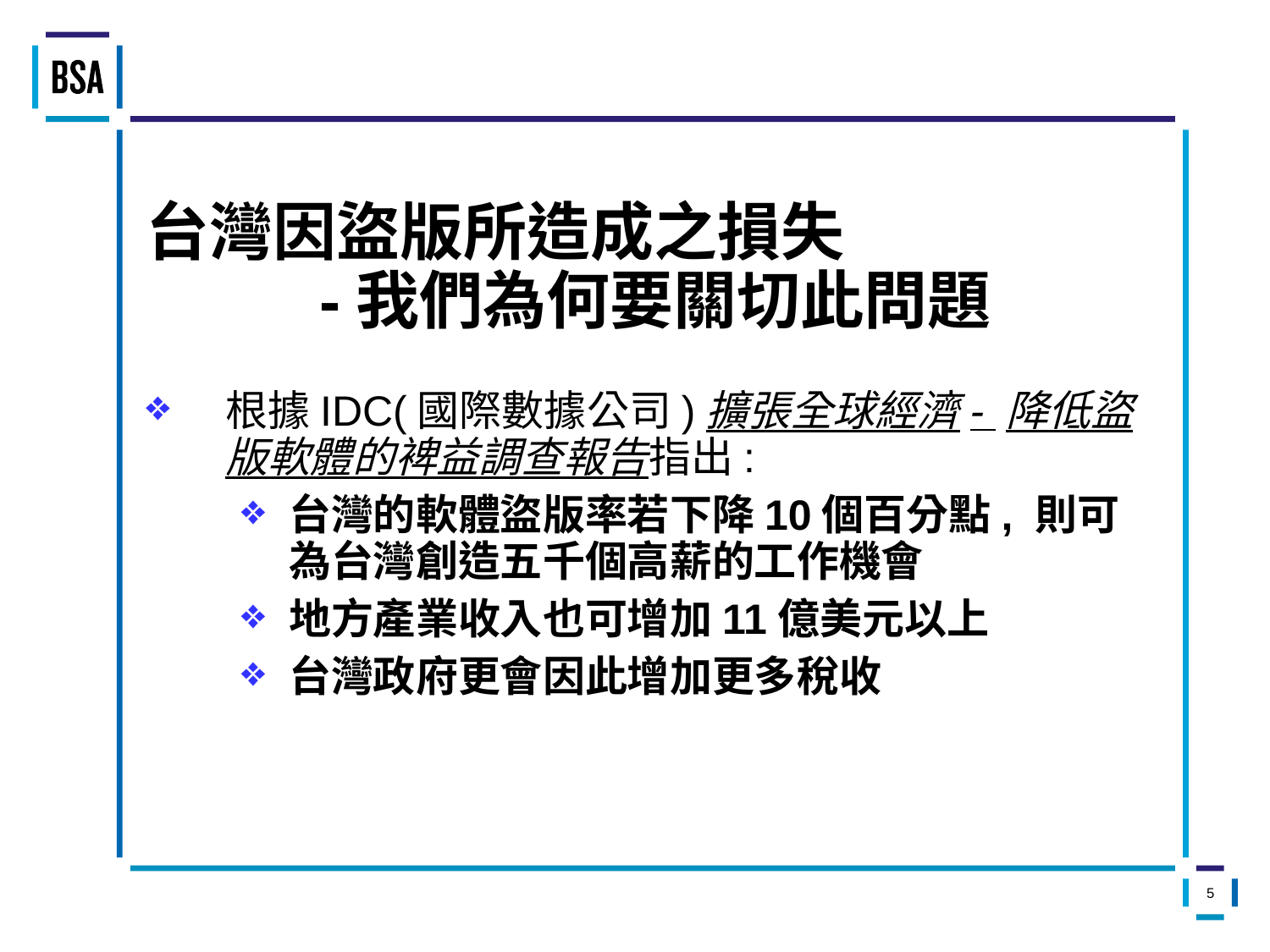

台灣因盜版所造成之損失
           -我們為何要關切此問題
根據IDC(國際數據公司)擴張全球經濟- 降低盜版軟體的裨益調查報告指出:
台灣的軟體盜版率若下降10個百分點, 則可為台灣創造五千個高薪的工作機會
地方產業收入也可增加11億美元以上
台灣政府更會因此增加更多稅收
5